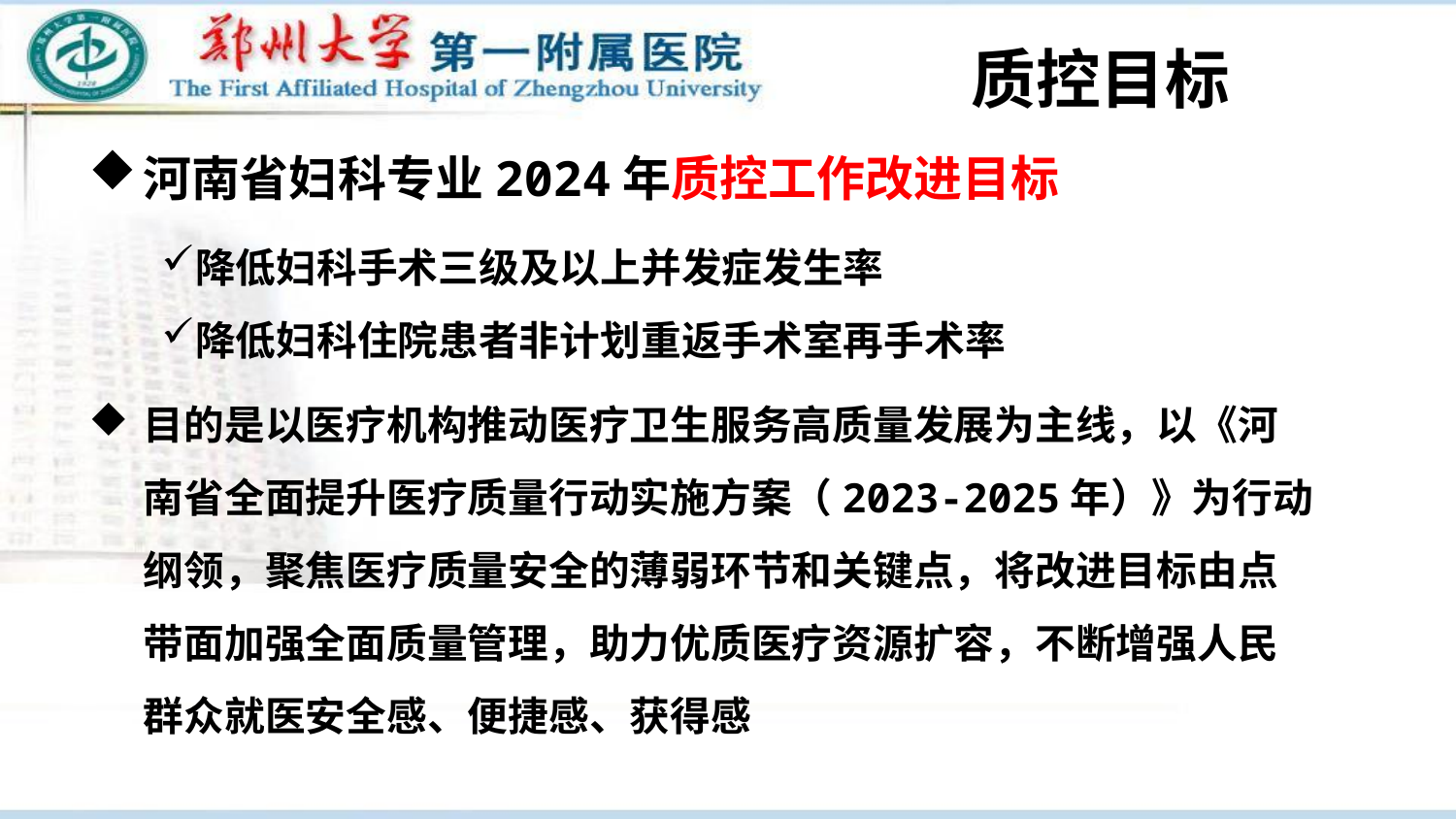

质控目标
河南省妇科专业2024年质控工作改进目标
降低妇科手术三级及以上并发症发生率
降低妇科住院患者非计划重返手术室再手术率
目的是以医疗机构推动医疗卫生服务高质量发展为主线，以《河南省全面提升医疗质量行动实施方案（2023-2025年）》为行动纲领，聚焦医疗质量安全的薄弱环节和关键点，将改进目标由点带面加强全面质量管理，助力优质医疗资源扩容，不断增强人民群众就医安全感、便捷感、获得感